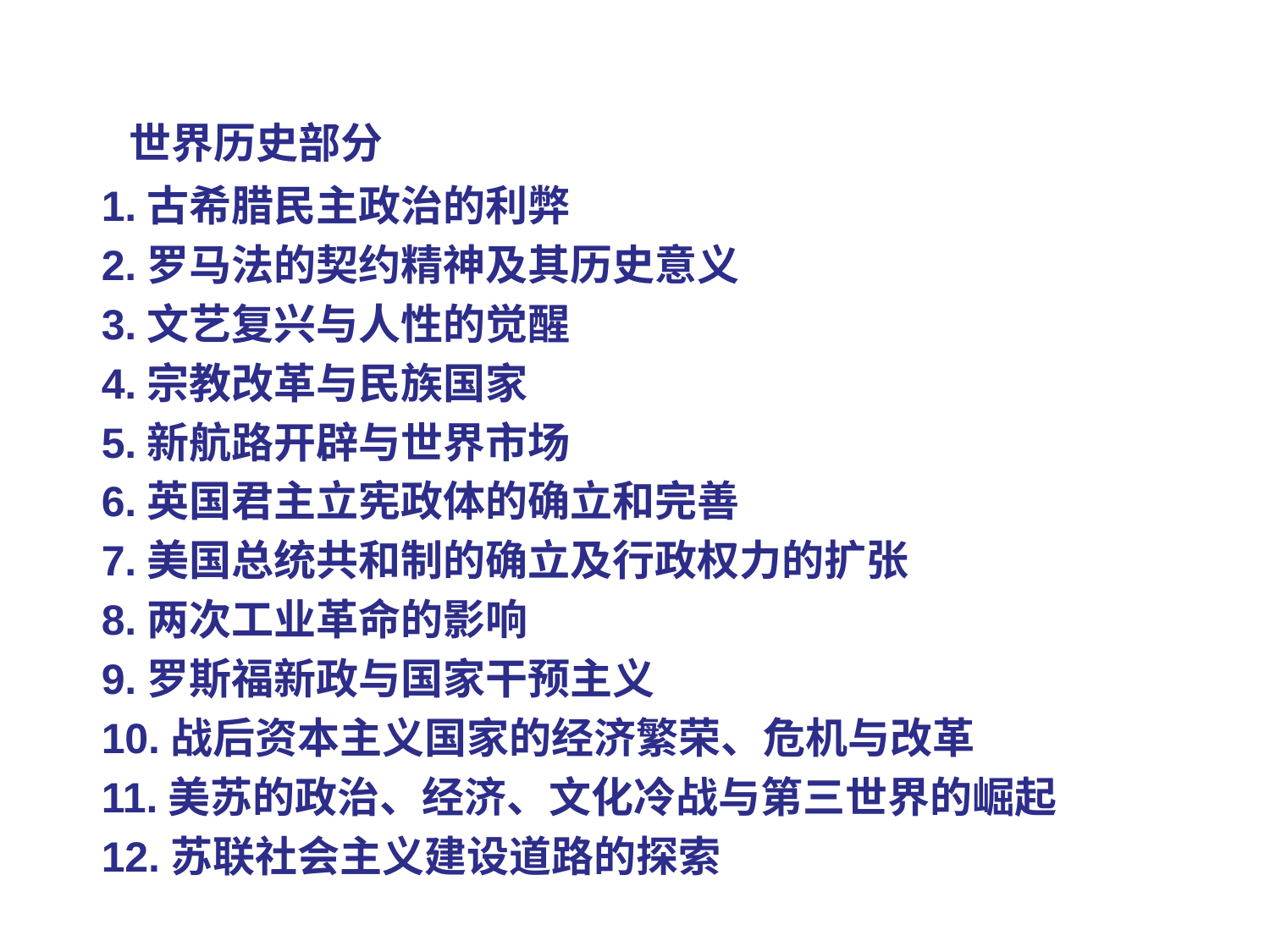

世界历史部分
  1.古希腊民主政治的利弊
  2.罗马法的契约精神及其历史意义
  3.文艺复兴与人性的觉醒
  4.宗教改革与民族国家
  5.新航路开辟与世界市场
  6.英国君主立宪政体的确立和完善
  7.美国总统共和制的确立及行政权力的扩张
  8.两次工业革命的影响
  9.罗斯福新政与国家干预主义
  10.战后资本主义国家的经济繁荣、危机与改革
  11.美苏的政治、经济、文化冷战与第三世界的崛起
  12.苏联社会主义建设道路的探索